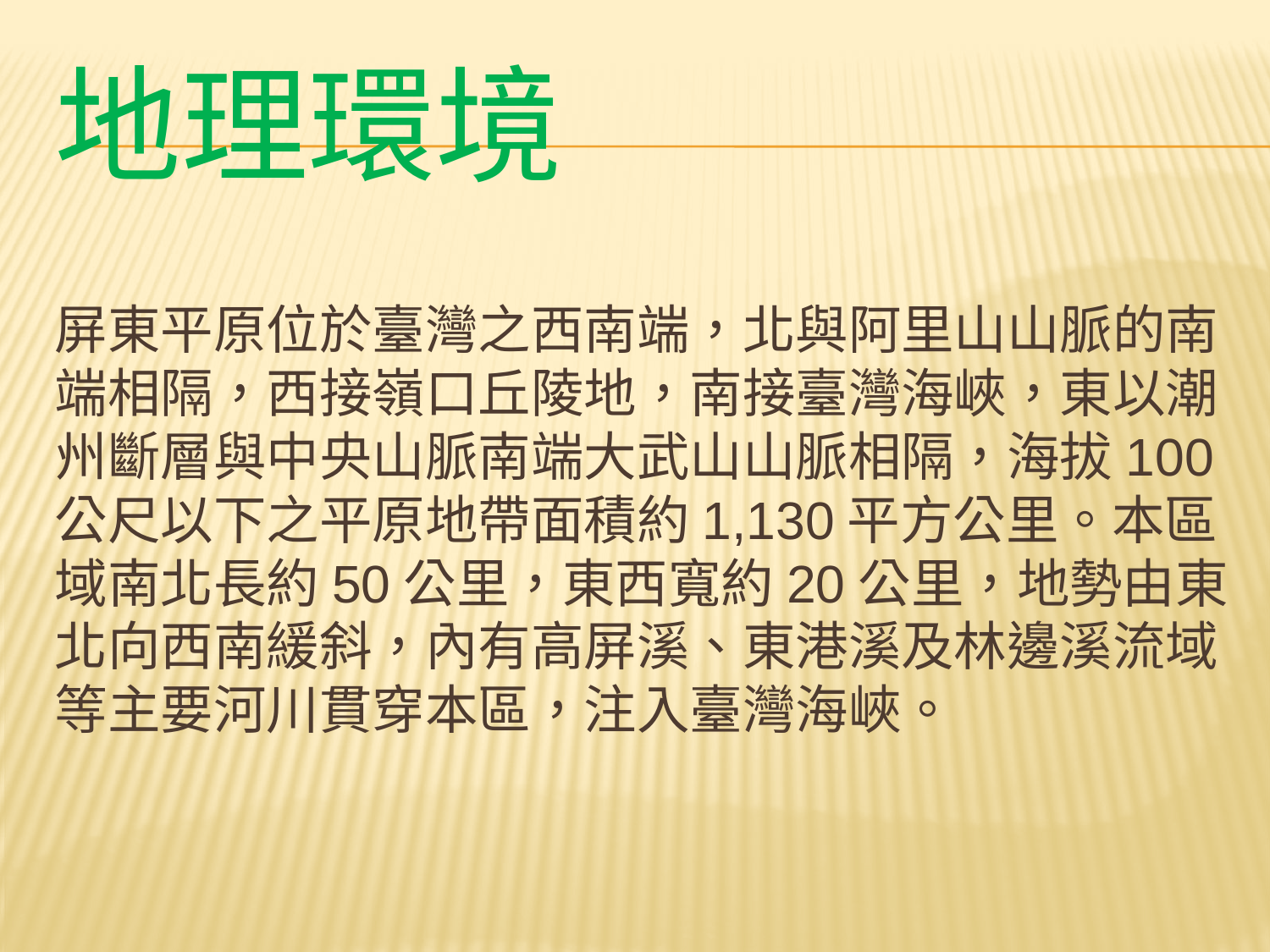

# 地理環境

屏東平原位於臺灣之西南端，北與阿里山山脈的南端相隔，西接嶺口丘陵地，南接臺灣海峽，東以潮州斷層與中央山脈南端大武山山脈相隔，海拔100公尺以下之平原地帶面積約1,130平方公里。本區域南北長約50公里，東西寬約20公里，地勢由東北向西南緩斜，內有高屏溪、東港溪及林邊溪流域等主要河川貫穿本區，注入臺灣海峽。